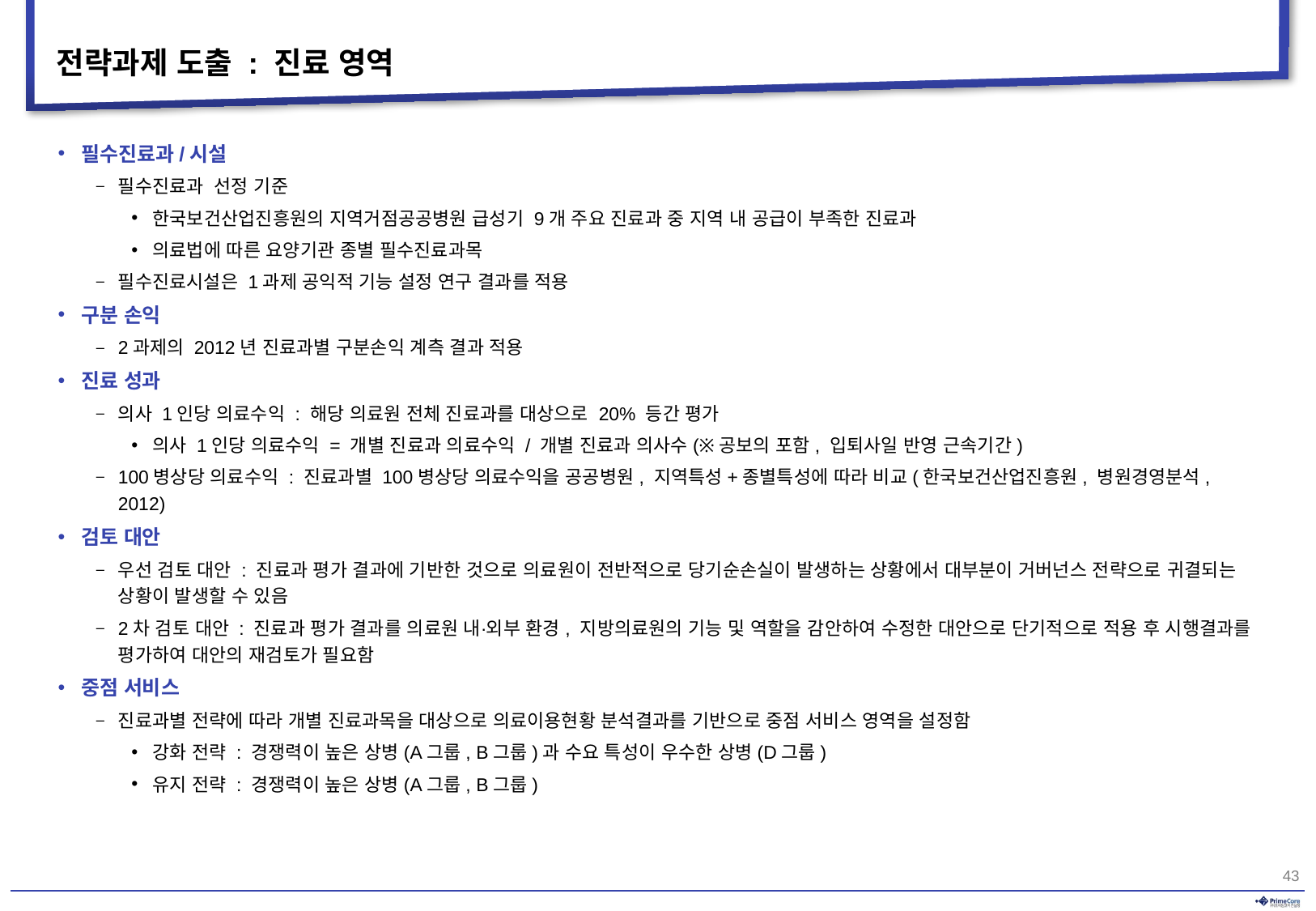

# 전략과제 도출 : 진료 영역
필수진료과/시설
필수진료과  선정 기준
한국보건산업진흥원의 지역거점공공병원 급성기 9개 주요 진료과 중 지역 내 공급이 부족한 진료과
의료법에 따른 요양기관 종별 필수진료과목
필수진료시설은 1과제 공익적 기능 설정 연구 결과를 적용
구분 손익
2과제의 2012년 진료과별 구분손익 계측 결과 적용
진료 성과
의사 1인당 의료수익 : 해당 의료원 전체 진료과를 대상으로 20% 등간 평가
의사 1인당 의료수익 = 개별 진료과 의료수익 / 개별 진료과 의사수(※공보의 포함, 입퇴사일 반영 근속기간)
100병상당 의료수익 : 진료과별 100병상당 의료수익을 공공병원, 지역특성+종별특성에 따라 비교(한국보건산업진흥원, 병원경영분석, 2012)
검토 대안
우선 검토 대안 : 진료과 평가 결과에 기반한 것으로 의료원이 전반적으로 당기순손실이 발생하는 상황에서 대부분이 거버넌스 전략으로 귀결되는 상황이 발생할 수 있음
2차 검토 대안 : 진료과 평가 결과를 의료원 내∙외부 환경, 지방의료원의 기능 및 역할을 감안하여 수정한 대안으로 단기적으로 적용 후 시행결과를 평가하여 대안의 재검토가 필요함
중점 서비스
진료과별 전략에 따라 개별 진료과목을 대상으로 의료이용현황 분석결과를 기반으로 중점 서비스 영역을 설정함
강화 전략 : 경쟁력이 높은 상병(A그룹, B그룹)과 수요 특성이 우수한 상병(D그룹)
유지 전략 : 경쟁력이 높은 상병(A그룹, B그룹)